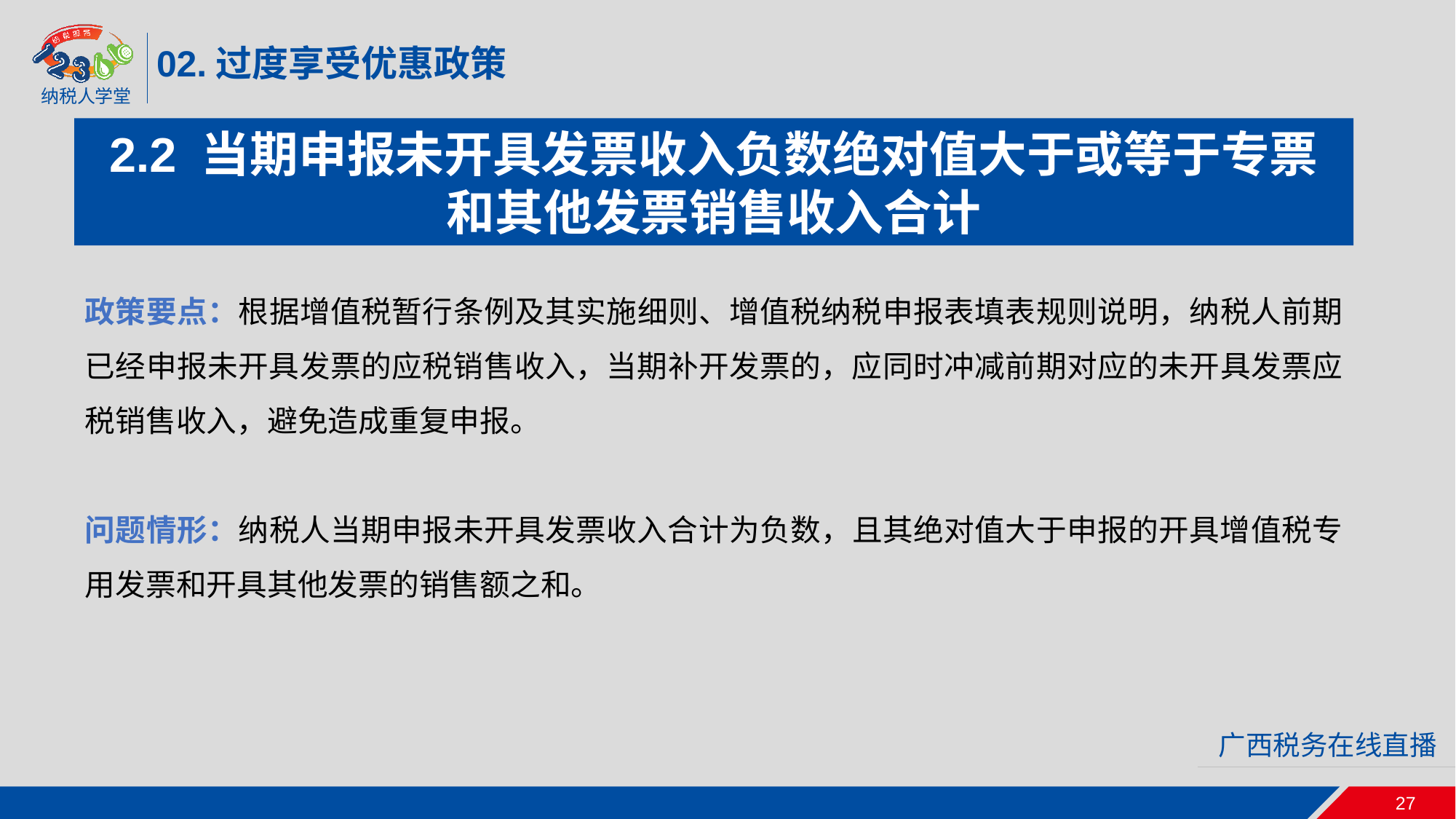

02.过度享受优惠政策
2.2 当期申报未开具发票收入负数绝对值大于或等于专票和其他发票销售收入合计

政策要点：根据增值税暂行条例及其实施细则、增值税纳税申报表填表规则说明，纳税人前期已经申报未开具发票的应税销售收入，当期补开发票的，应同时冲减前期对应的未开具发票应税销售收入，避免造成重复申报。

问题情形：纳税人当期申报未开具发票收入合计为负数，且其绝对值大于申报的开具增值税专用发票和开具其他发票的销售额之和。